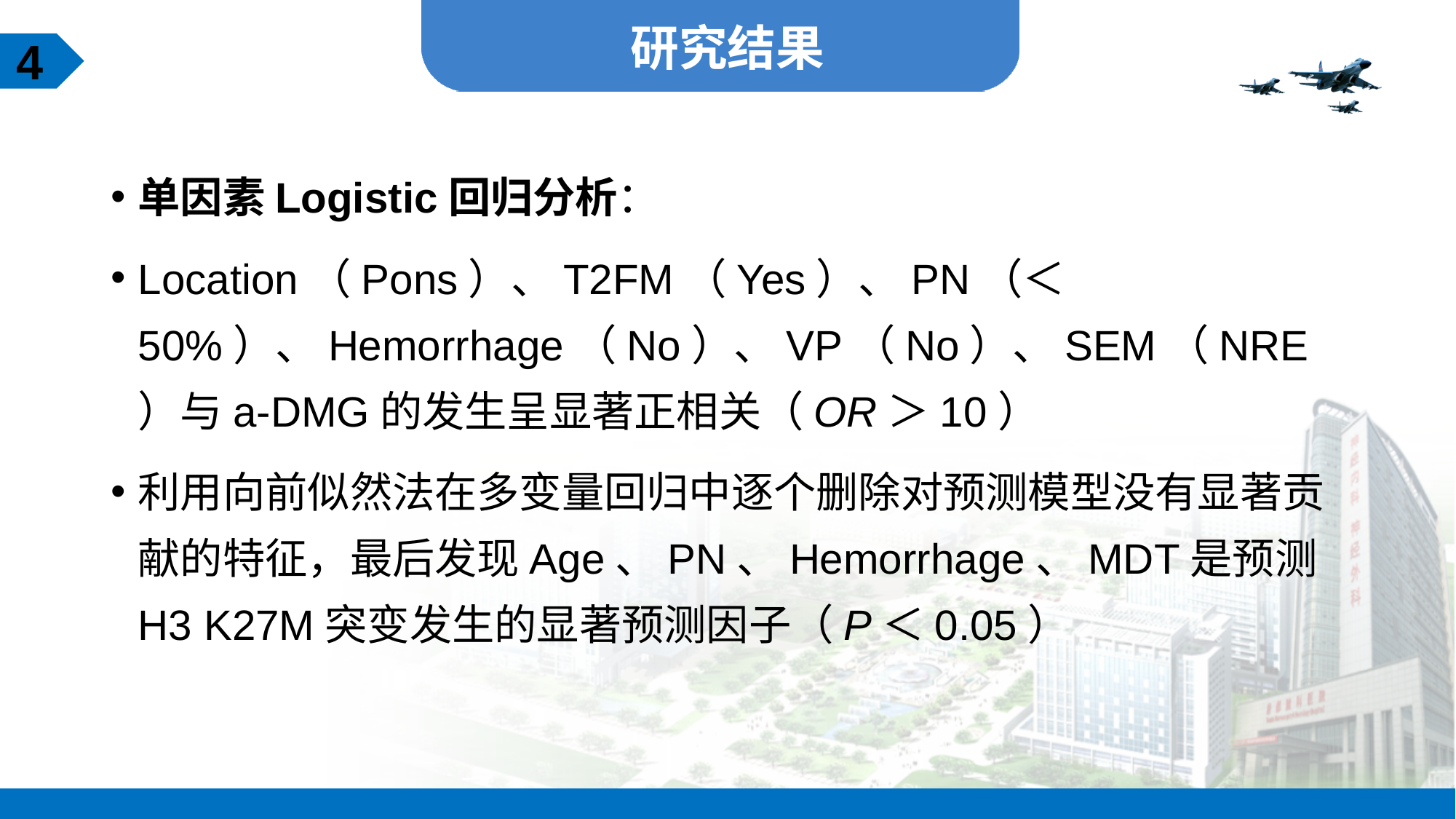

研究结果
4
单因素Logistic回归分析：
Location（Pons）、T2FM（Yes）、PN（＜50%）、Hemorrhage（No）、VP（No）、SEM（NRE）与a-DMG的发生呈显著正相关（OR＞10）
利用向前似然法在多变量回归中逐个删除对预测模型没有显著贡献的特征，最后发现Age、PN、Hemorrhage、MDT是预测H3 K27M突变发生的显著预测因子（P＜0.05）